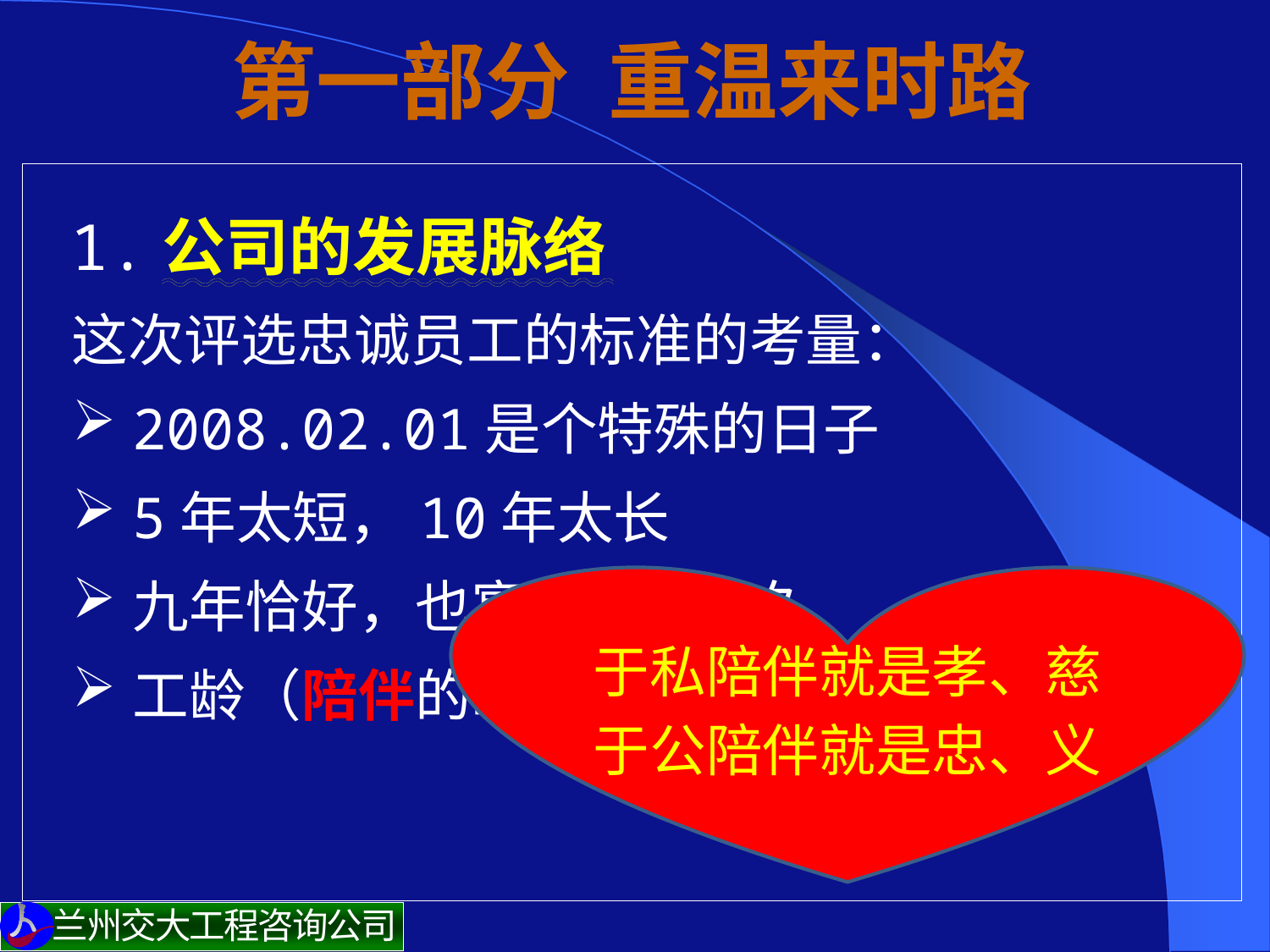

# 第一部分  重温来时路
 1.公司的发展脉络
这次评选忠诚员工的标准的考量：
2008.02.01是个特殊的日子
5年太短，10年太长
九年恰好，也寓意长长久久
工龄（陪伴的时间）是唯一标准
于私陪伴就是孝、慈
于公陪伴就是忠、义